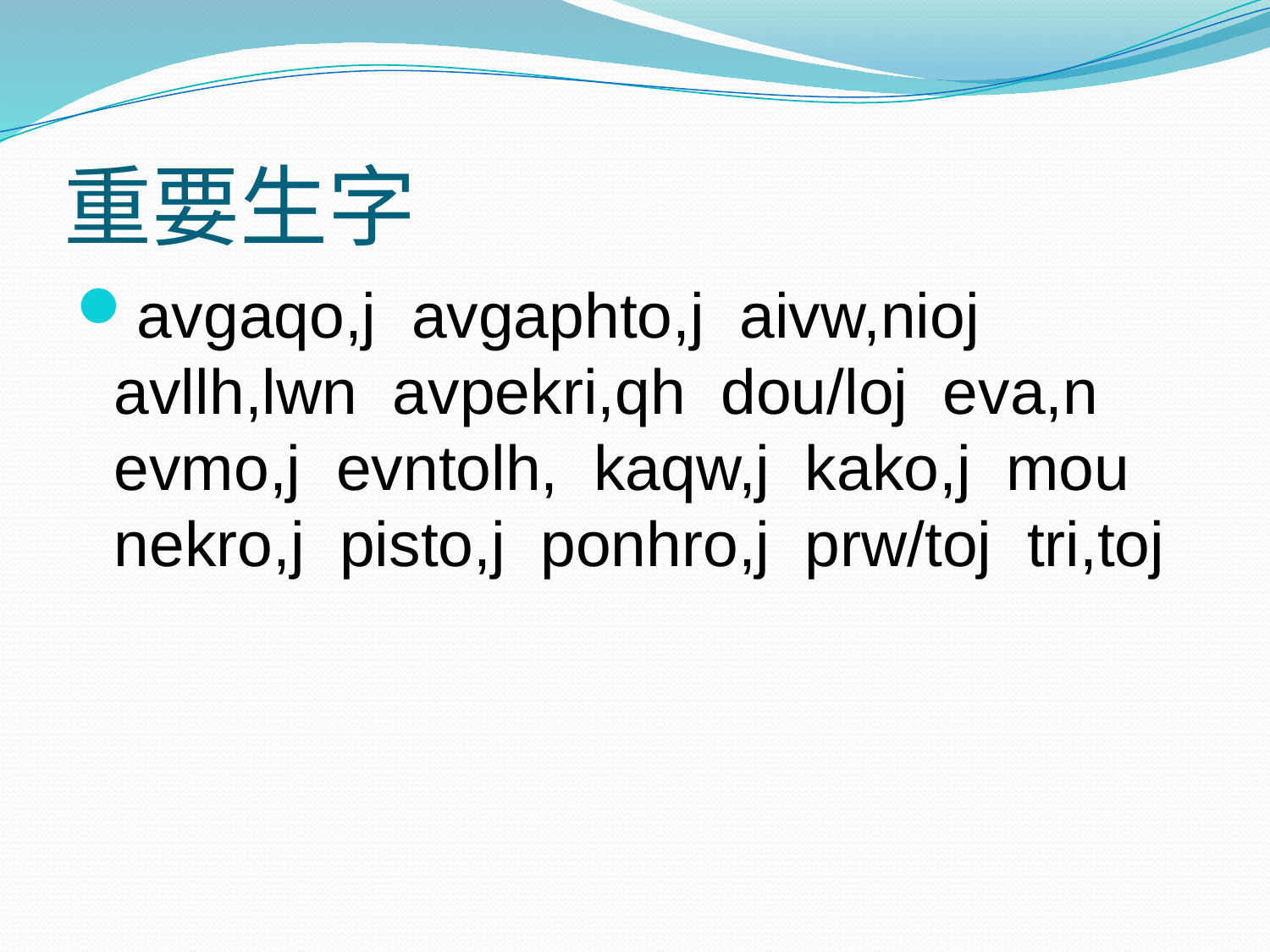

# 重要生字
avgaqo,j  avgaphto,j  aivw,nioj  avllh,lwn  avpekri,qh  dou/loj  eva,n  evmo,j  evntolh,  kaqw,j  kako,j  mou  nekro,j  pisto,j  ponhro,j  prw/toj  tri,toj